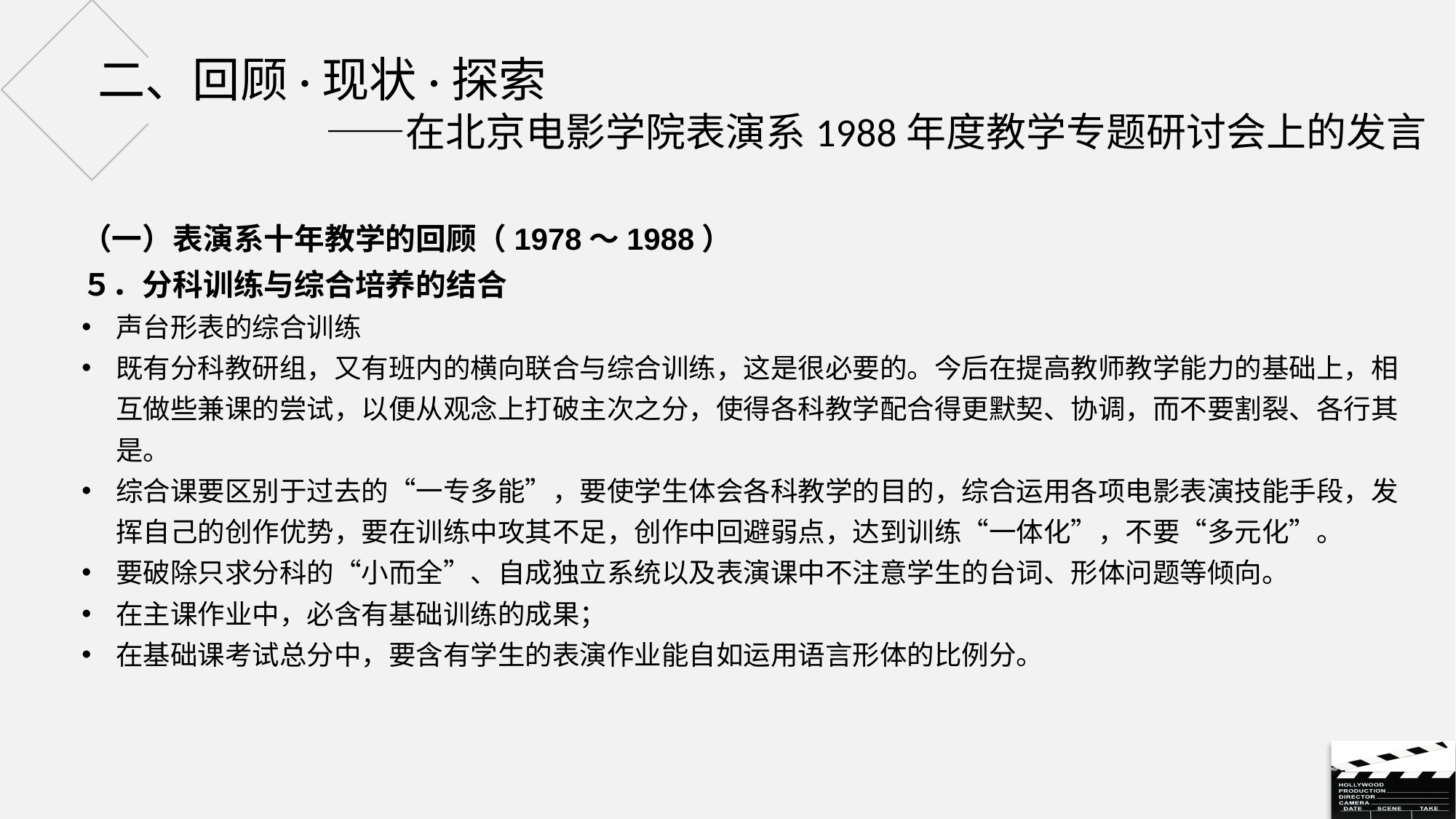

# 二、回顾·现状·探索 ——在北京电影学院表演系1988年度教学专题研讨会上的发言
（一）表演系十年教学的回顾（1978～1988）
５．分科训练与综合培养的结合
声台形表的综合训练
既有分科教研组，又有班内的横向联合与综合训练，这是很必要的。今后在提高教师教学能力的基础上，相互做些兼课的尝试，以便从观念上打破主次之分，使得各科教学配合得更默契、协调，而不要割裂、各行其是。
综合课要区别于过去的“一专多能”，要使学生体会各科教学的目的，综合运用各项电影表演技能手段，发挥自己的创作优势，要在训练中攻其不足，创作中回避弱点，达到训练“一体化”，不要“多元化”。
要破除只求分科的“小而全”、自成独立系统以及表演课中不注意学生的台词、形体问题等倾向。
在主课作业中，必含有基础训练的成果；
在基础课考试总分中，要含有学生的表演作业能自如运用语言形体的比例分。